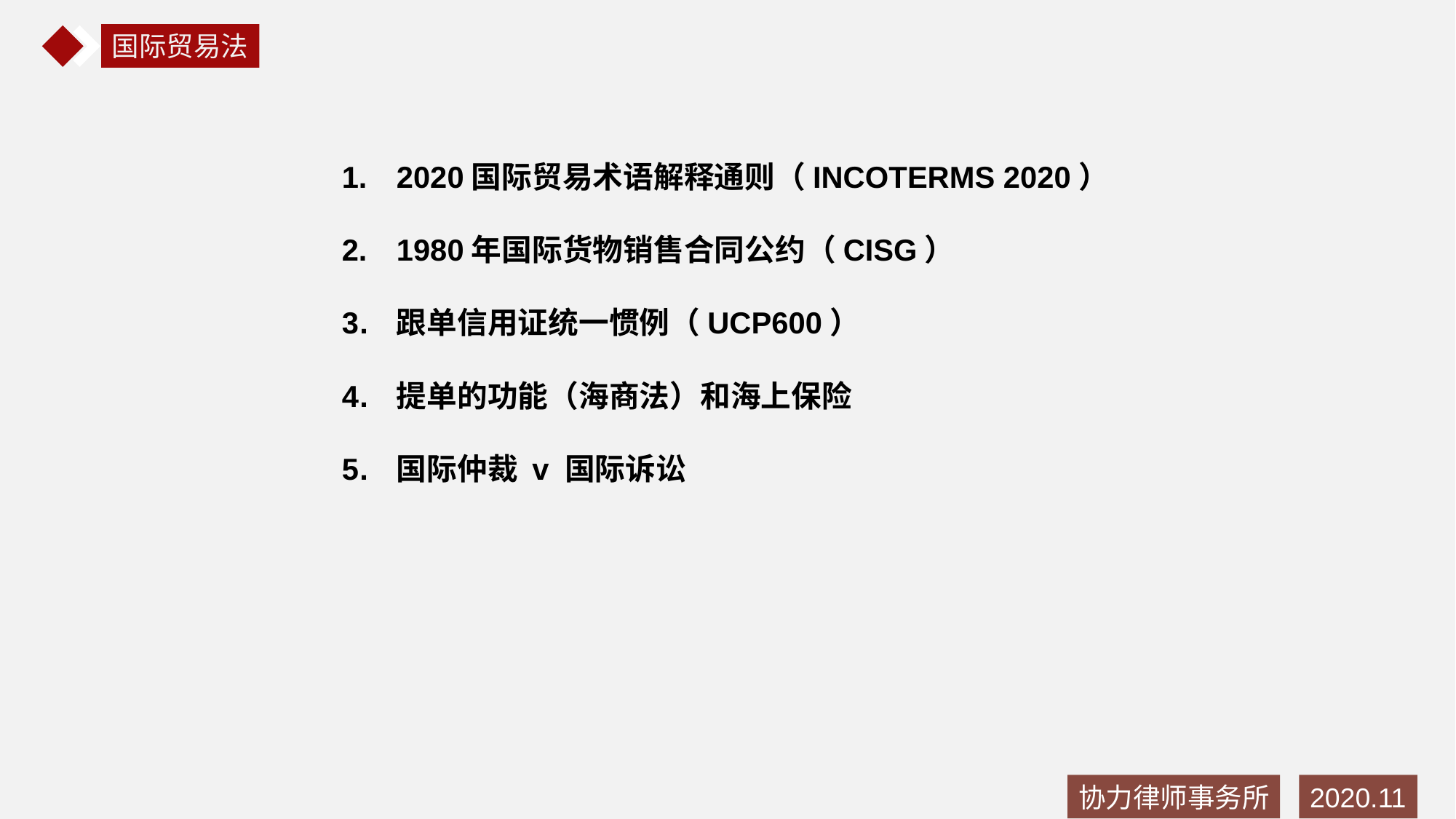

国际贸易法

2020国际贸易术语解释通则（INCOTERMS 2020）

1980年国际货物销售合同公约（CISG）

跟单信用证统一惯例（UCP600）

提单的功能（海商法）和海上保险

国际仲裁 v 国际诉讼

协力律师事务所
2020.11